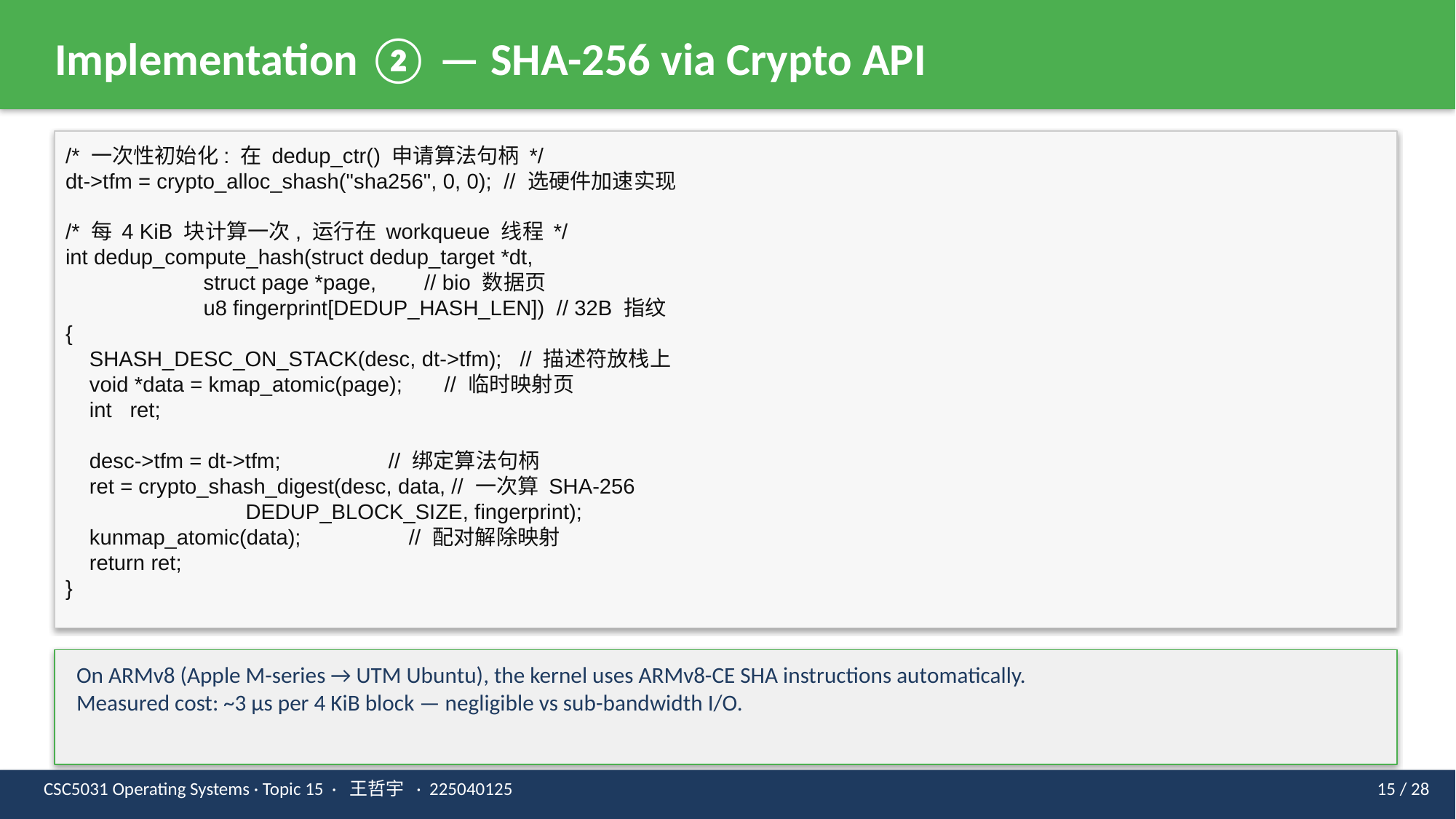

Implementation ② — SHA-256 via Crypto API

/* 一次性初始化: 在 dedup_ctr() 申请算法句柄 */
dt->tfm = crypto_alloc_shash("sha256", 0, 0);  // 选硬件加速实现

/* 每 4 KiB 块计算一次, 运行在 workqueue 线程 */
int dedup_compute_hash(struct dedup_target *dt,
                       struct page *page,        // bio 数据页
                       u8 fingerprint[DEDUP_HASH_LEN])  // 32B 指纹
{
    SHASH_DESC_ON_STACK(desc, dt->tfm);   // 描述符放栈上
    void *data = kmap_atomic(page);       // 临时映射页
    int   ret;

    desc->tfm = dt->tfm;                  // 绑定算法句柄
    ret = crypto_shash_digest(desc, data, // 一次算 SHA-256
                              DEDUP_BLOCK_SIZE, fingerprint);
    kunmap_atomic(data);                  // 配对解除映射
    return ret;
}

On ARMv8 (Apple M-series → UTM Ubuntu), the kernel uses ARMv8-CE SHA instructions automatically.
Measured cost: ~3 μs per 4 KiB block — negligible vs sub-bandwidth I/O.

CSC5031 Operating Systems · Topic 15  ·  王哲宇  ·  225040125
15 / 28